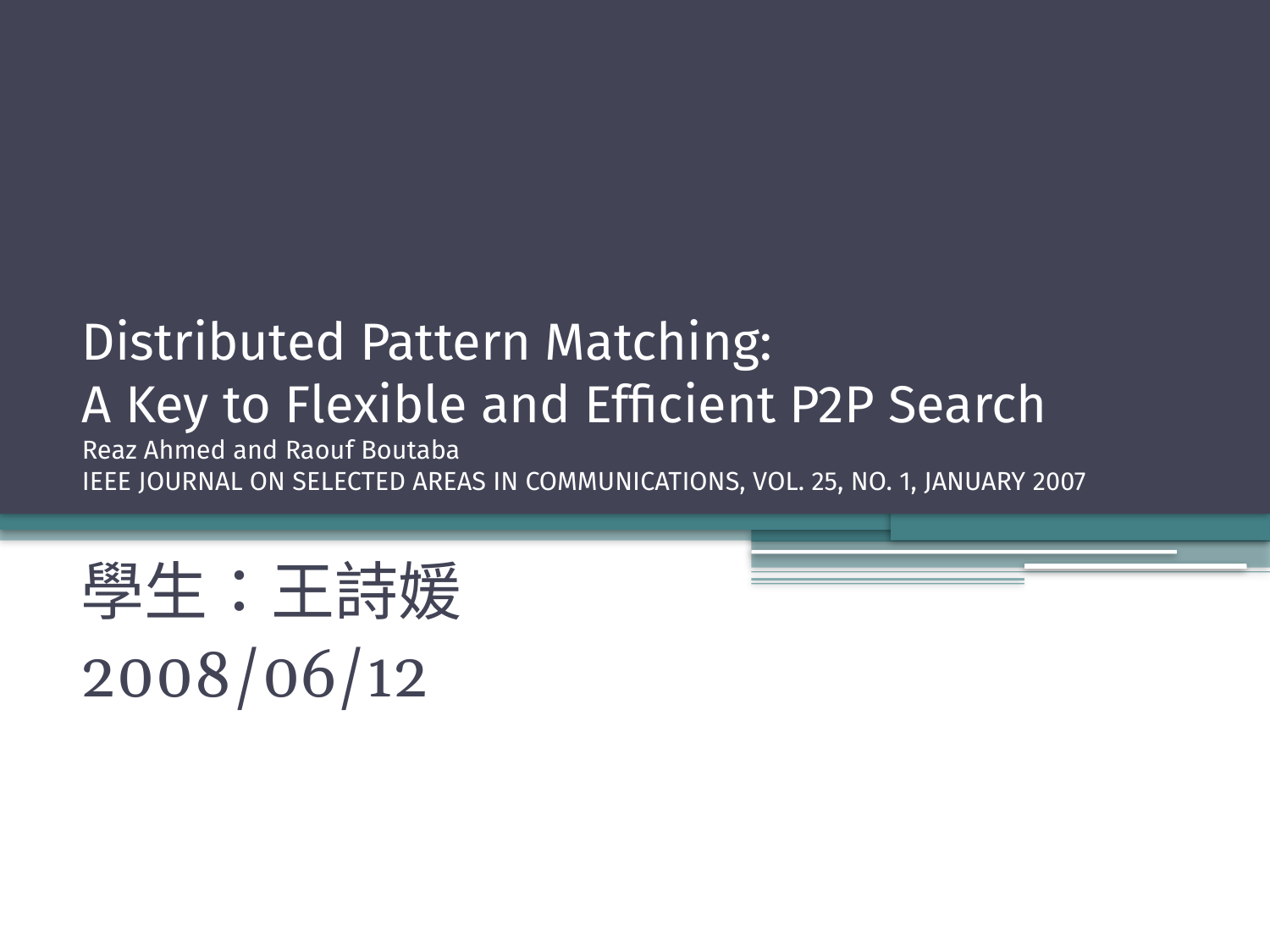

# Distributed Pattern Matching: A Key to Flexible and Efficient P2P Search Reaz Ahmed and Raouf Boutaba IEEE JOURNAL ON SELECTED AREAS IN COMMUNICATIONS, VOL. 25, NO. 1, JANUARY 2007
學生：王詩媛
2008/06/12